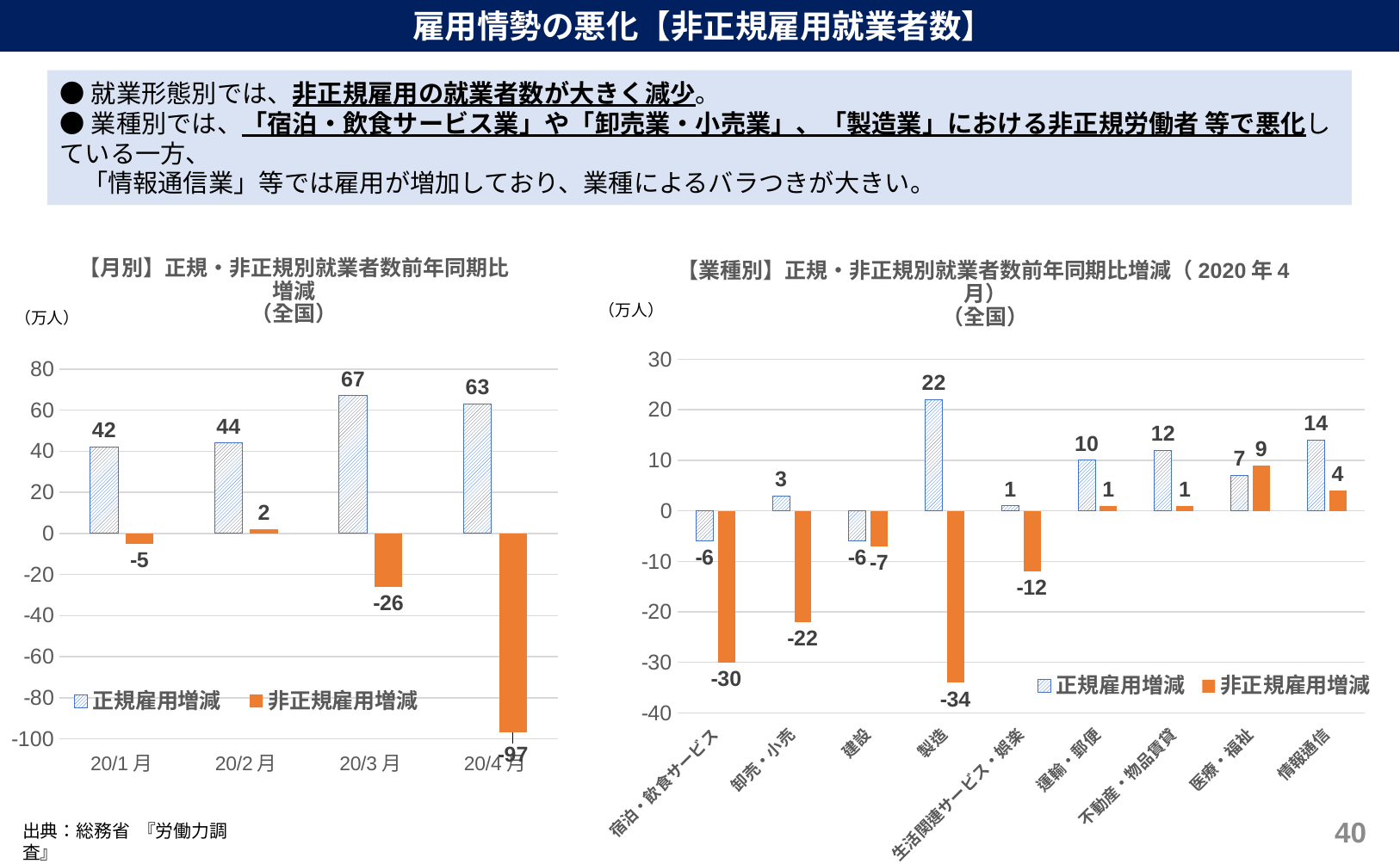

雇用情勢の悪化【非正規雇用就業者数】
●就業形態別では、非正規雇用の就業者数が大きく減少。
●業種別では、「宿泊・飲食サービス業」や「卸売業・小売業」、「製造業」における非正規労働者 等で悪化している一方、
   「情報通信業」等では雇用が増加しており、業種によるバラつきが大きい。

### Chart: 【業種別】正規・非正規別就業者数前年同期比増減（2020年4月）
（全国）

| Category | 正規雇用増減 | 非正規雇用増減 |
|---|---|---|
| 宿泊・飲食サービス | -6.0 | -30.0 |
| 卸売・小売 | 3.0 | -22.0 |
| 建設 | -6.0 | -7.0 |
| 製造 | 22.0 | -34.0 |
| 生活関連サービス・娯楽 | 1.0 | -12.0 |
| 運輸・郵便 | 10.0 | 1.0 |
| 不動産・物品賃貸 | 12.0 | 1.0 |
| 医療・福祉 | 7.0 | 9.0 |
| 情報通信 | 14.0 | 4.0 |

### Chart: 【月別】正規・非正規別就業者数前年同期比増減
（全国）

| Category | 正規雇用増減 | 非正規雇用増減 |
|---|---|---|
| 20/1月 | 42.0 | -5.0 |
| 20/2月 | 44.0 | 2.0 |
| 20/3月 | 67.0 | -26.0 |
| 20/4月 | 63.0 | -97.0 |
（万人）
40
出典：総務省  『労働力調査』